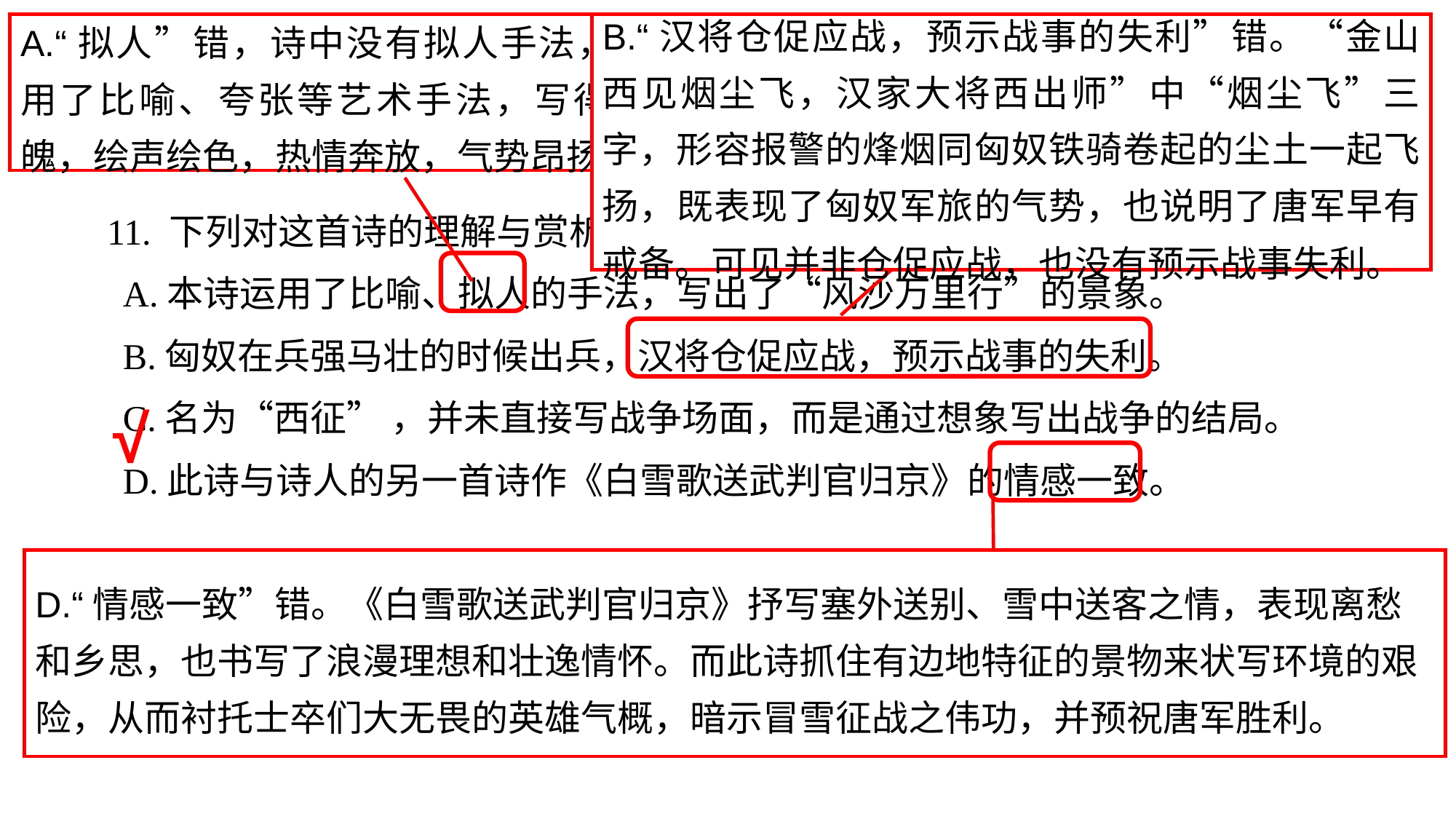

A.“拟人”错，诗中没有拟人手法，而是运用了比喻、夸张等艺术手法，写得惊心动魄，绘声绘色，热情奔放，气势昂扬。
B.“汉将仓促应战，预示战事的失利”错。“金山西见烟尘飞，汉家大将西出师”中“烟尘飞”三字，形容报警的烽烟同匈奴铁骑卷起的尘土一起飞扬，既表现了匈奴军旅的气势，也说明了唐军早有戒备。可见并非仓促应战，也没有预示战事失利。
11. 下列对这首诗的理解与赏析，正确的一项是（3分）
A.本诗运用了比喻、拟人的手法，写出了“风沙万里行”的景象。
B.匈奴在兵强马壮的时候出兵，汉将仓促应战，预示战事的失利。
C.名为“西征” ，并未直接写战争场面，而是通过想象写出战争的结局。
D.此诗与诗人的另一首诗作《白雪歌送武判官归京》的情感一致。

 √

D.“情感一致”错。《白雪歌送武判官归京》抒写塞外送别、雪中送客之情，表现离愁和乡思，也书写了浪漫理想和壮逸情怀。而此诗抓住有边地特征的景物来状写环境的艰险，从而衬托士卒们大无畏的英雄气概，暗示冒雪征战之伟功，并预祝唐军胜利。